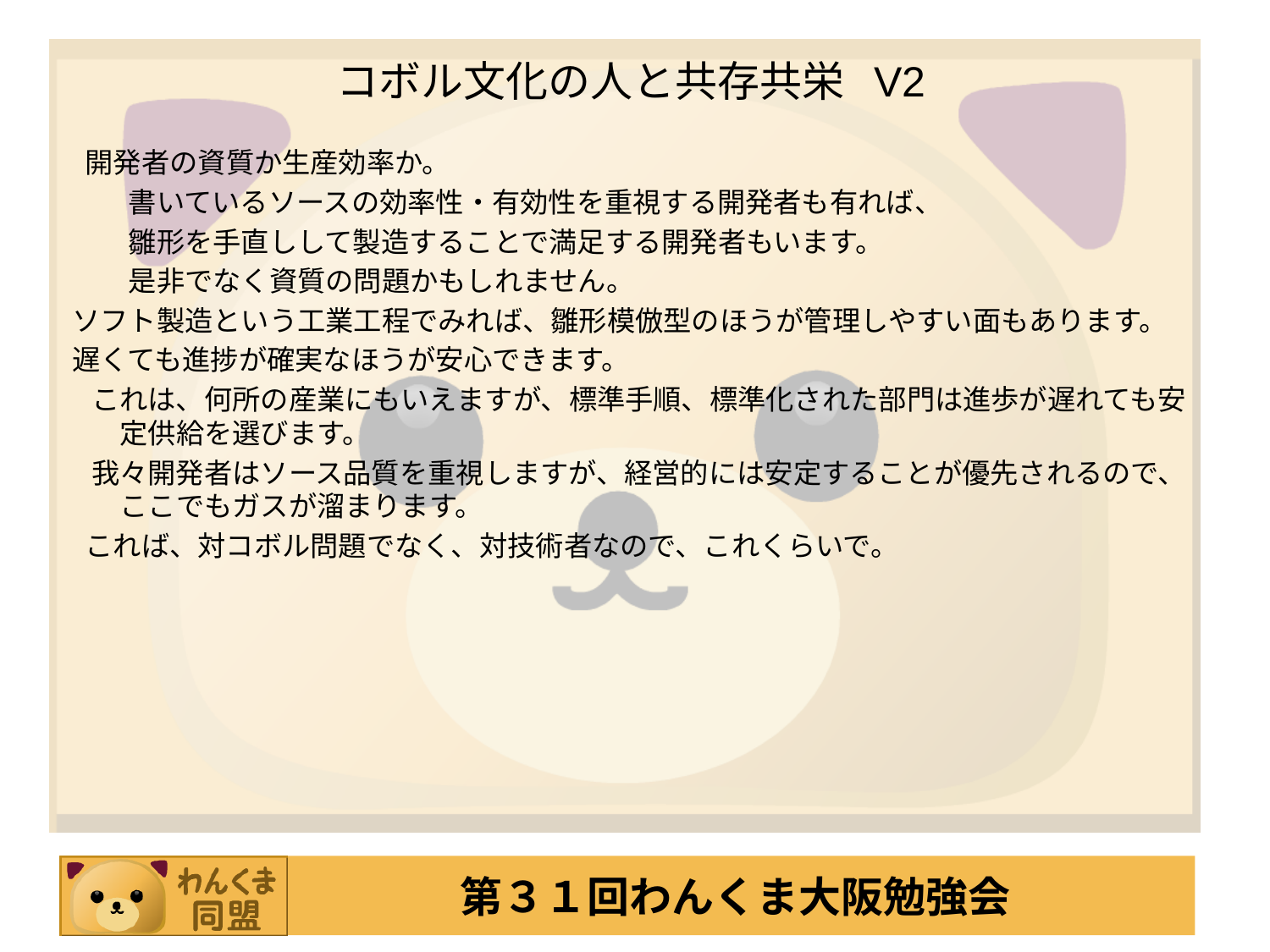

# コボル文化の人と共存共栄  V2
 開発者の資質か生産効率か。
　　書いているソースの効率性・有効性を重視する開発者も有れば、
　　雛形を手直しして製造することで満足する開発者もいます。
　　是非でなく資質の問題かもしれません。
ソフト製造という工業工程でみれば、雛形模倣型のほうが管理しやすい面もあります。
遅くても進捗が確実なほうが安心できます。
  これは、何所の産業にもいえますが、標準手順、標準化された部門は進歩が遅れても安定供給を選びます。
  我々開発者はソース品質を重視しますが、経営的には安定することが優先されるので、ここでもガスが溜まります。
 これば、対コボル問題でなく、対技術者なので、これくらいで。